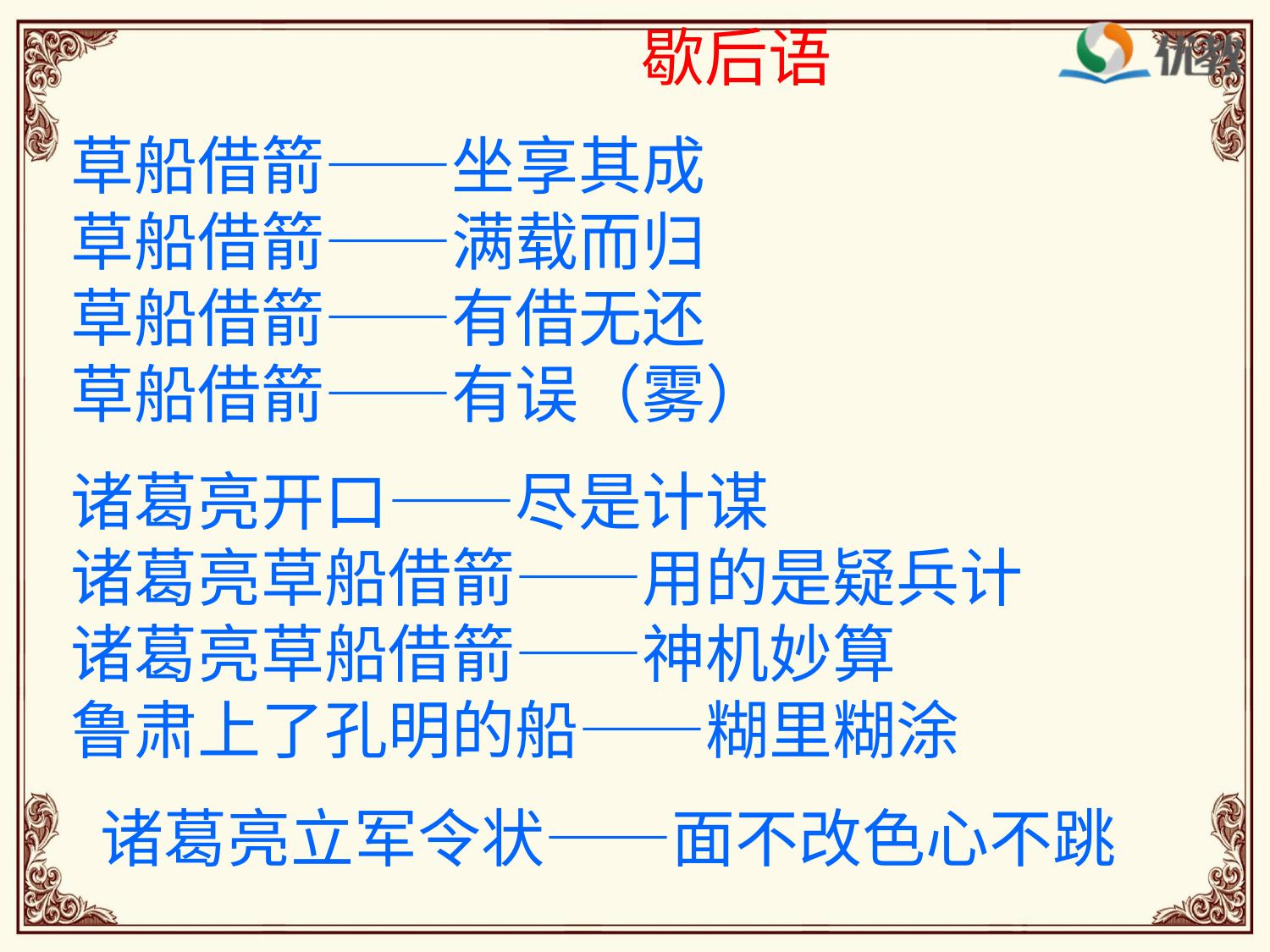

歇后语
草船借箭——坐享其成
草船借箭——满载而归
草船借箭——有借无还
草船借箭——有误（雾）
诸葛亮开口——尽是计谋
诸葛亮草船借箭——用的是疑兵计  
诸葛亮草船借箭——神机妙算
鲁肃上了孔明的船——糊里糊涂
 诸葛亮立军令状——面不改色心不跳